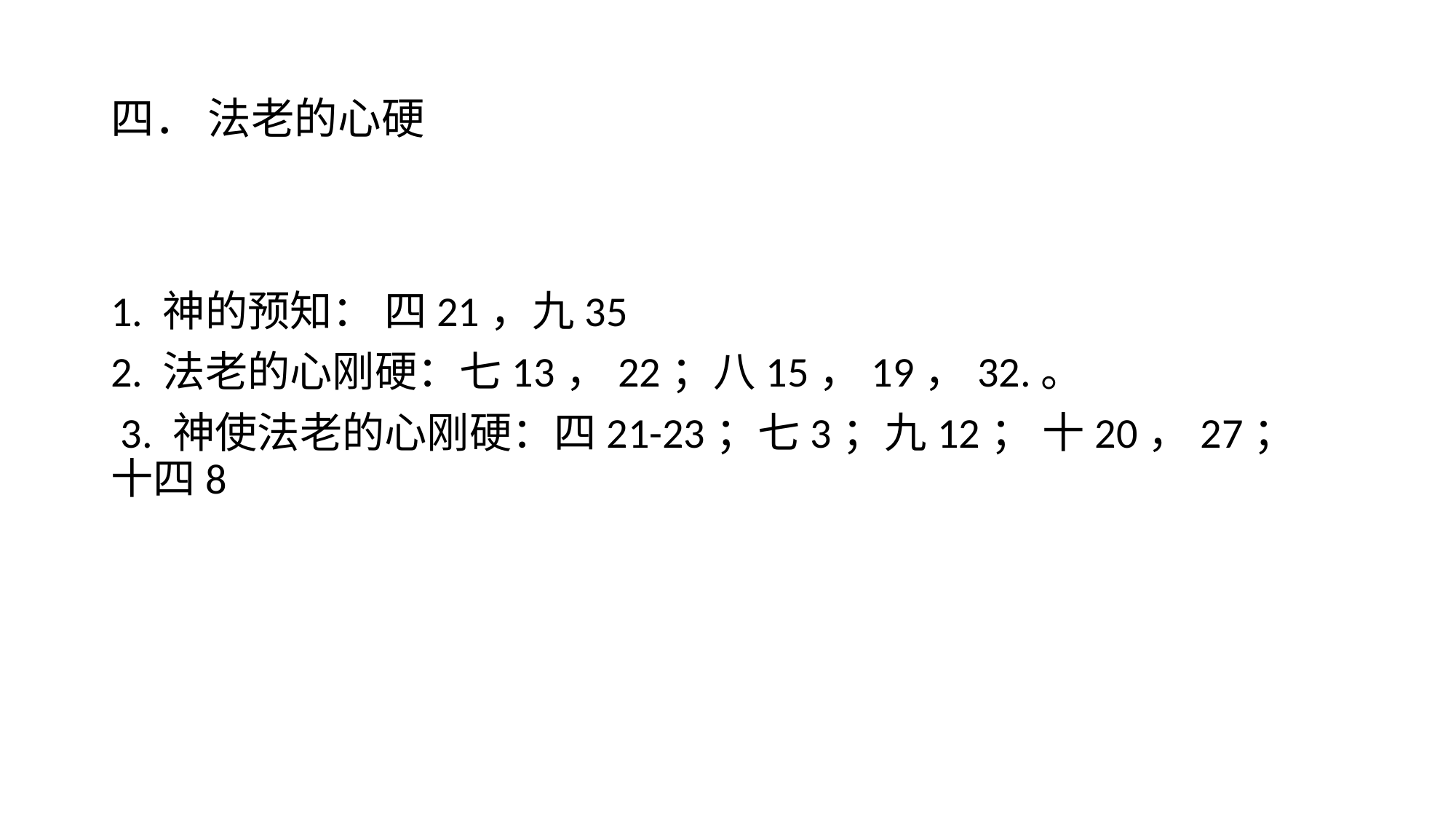

# 四． 法老的心硬

1. 神的预知： 四21，九35
2. 法老的心刚硬：七13，22；八15，19，32.。
 3. 神使法老的心刚硬：四21-23；七3；九12； 十20，27； 十四8